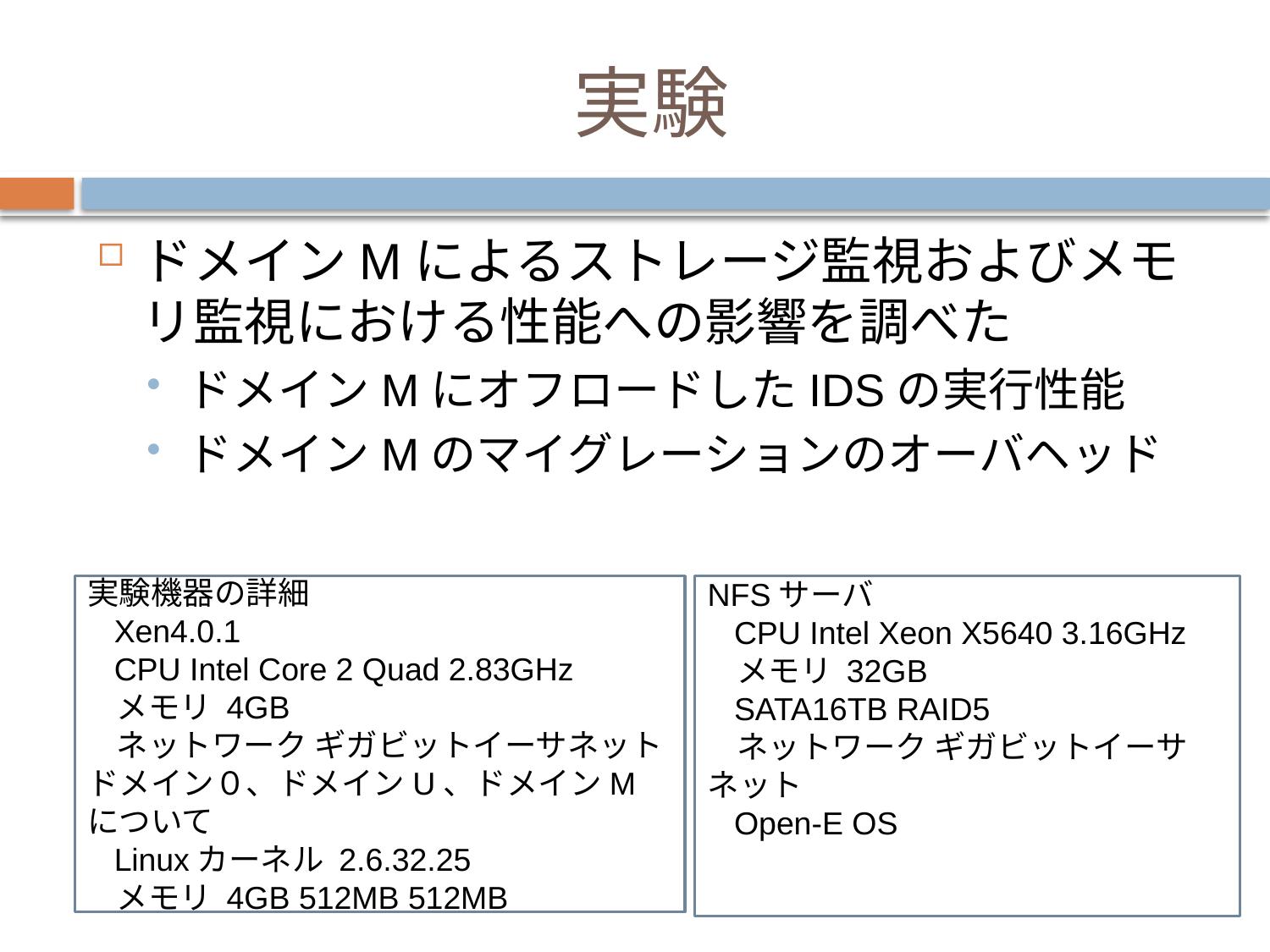

# 実験
ドメインMによるストレージ監視およびメモリ監視における性能への影響を調べた
ドメインMにオフロードしたIDSの実行性能
ドメインMのマイグレーションのオーバヘッド
実験機器の詳細
   Xen4.0.1
   CPU Intel Core 2 Quad 2.83GHz
   メモリ 4GB
   ネットワーク ギガビットイーサネット
ドメイン０、ドメインU、ドメインMについて
   Linuxカーネル 2.6.32.25
   メモリ 4GB 512MB 512MB
NFSサーバ
   CPU Intel Xeon X5640 3.16GHz
   メモリ 32GB
   SATA16TB RAID5
   ネットワーク ギガビットイーサネット
   Open-E OS